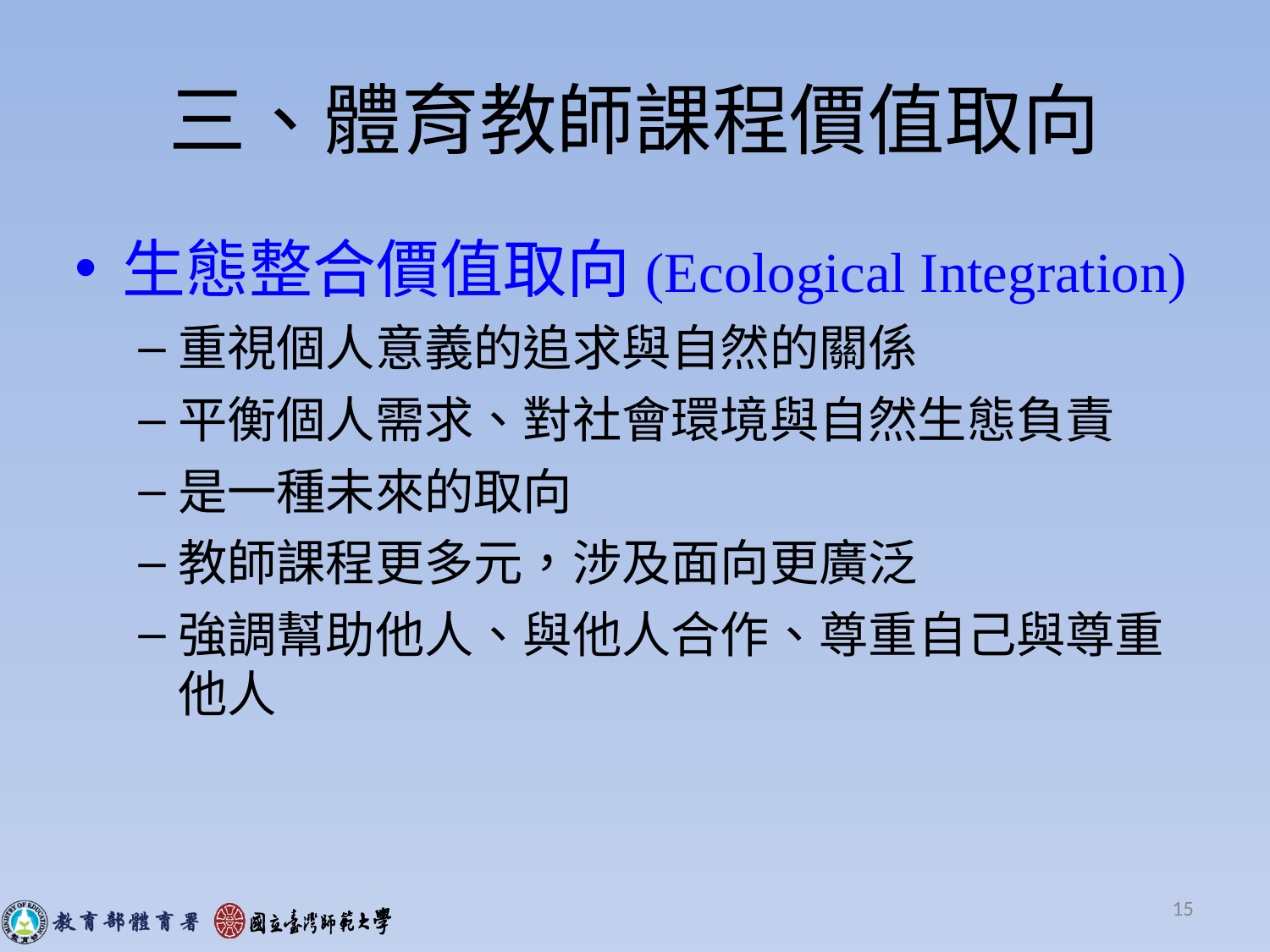

# 三、體育教師課程價值取向
生態整合價值取向(Ecological Integration)
重視個人意義的追求與自然的關係
平衡個人需求、對社會環境與自然生態負責
是一種未來的取向
教師課程更多元，涉及面向更廣泛
強調幫助他人、與他人合作、尊重自己與尊重他人
15